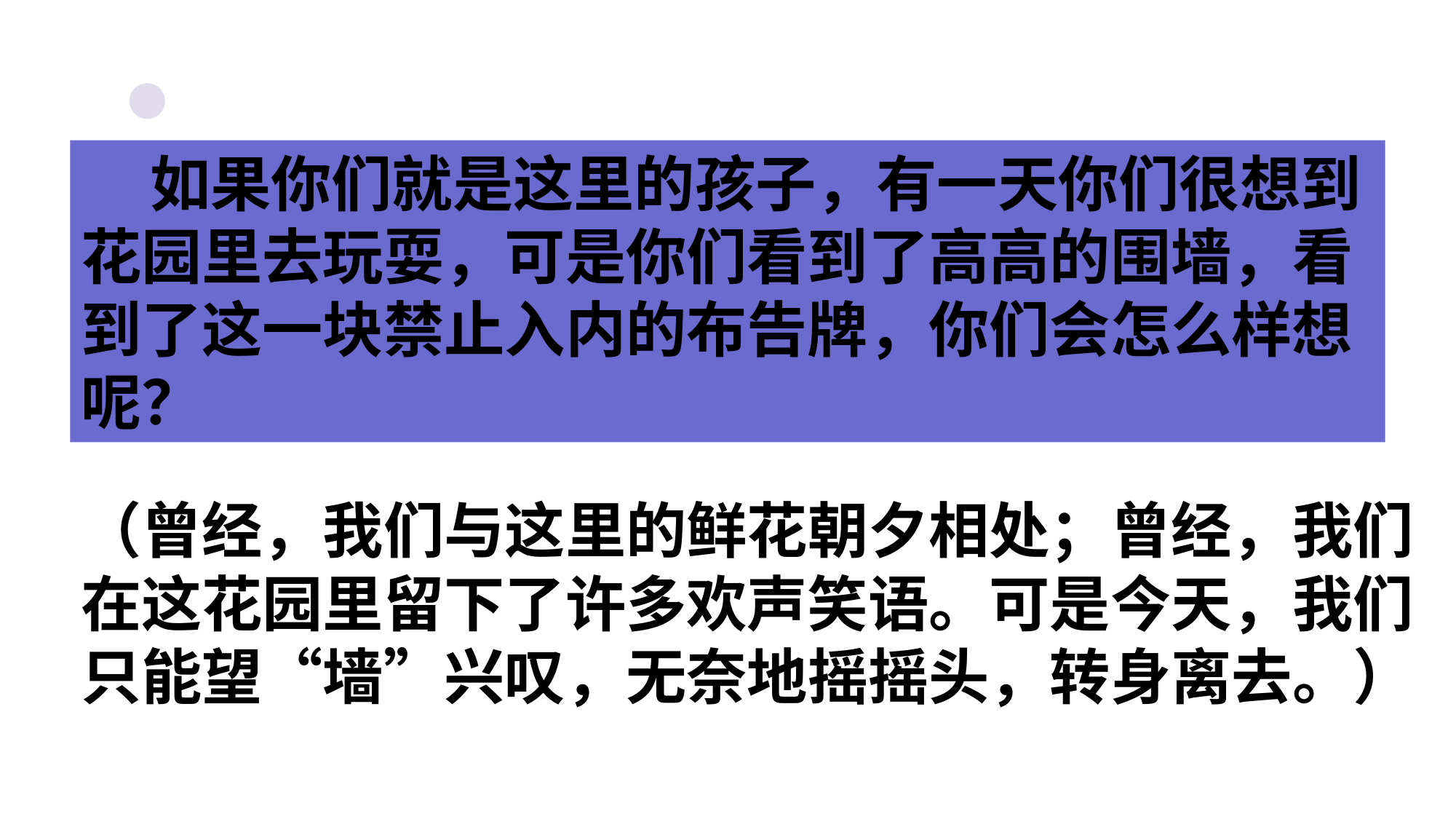

如果你们就是这里的孩子，有一天你们很想到花园里去玩耍，可是你们看到了高高的围墙，看到了这一块禁止入内的布告牌，你们会怎么样想呢？
（曾经，我们与这里的鲜花朝夕相处；曾经，我们在这花园里留下了许多欢声笑语。可是今天，我们只能望“墙”兴叹，无奈地摇摇头，转身离去。）